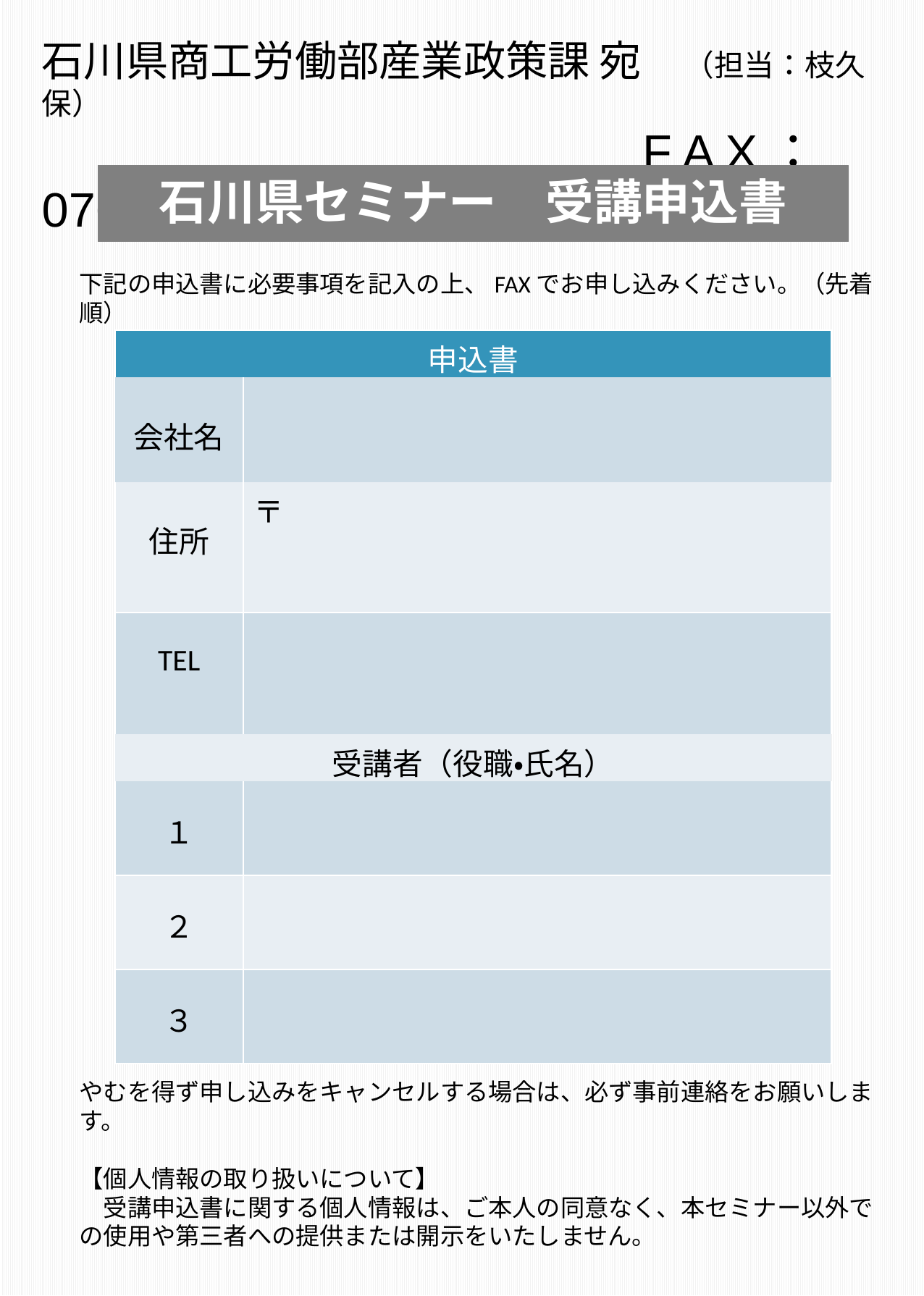

石川県商工労働部産業政策課 宛　（担当：枝久保）
　　　　　　　　　　　　　　F A X：076-225-1514

石川県セミナー　受講申込書
下記の申込書に必要事項を記入の上、FAXでお申し込みください。（先着順）

| 申込書 |  |
| --- | --- |
| 会社名 |  |
| 住所 | 〒 |
| TEL |  |
| 受講者（役職・氏名） |  |
| １ |  |
| ２ |  |
| ３ |  |
やむを得ず申し込みをキャンセルする場合は、必ず事前連絡をお願いします。

【個人情報の取り扱いについて】
　受講申込書に関する個人情報は、ご本人の同意なく、本セミナー以外での使用や第三者への提供または開示をいたしません。